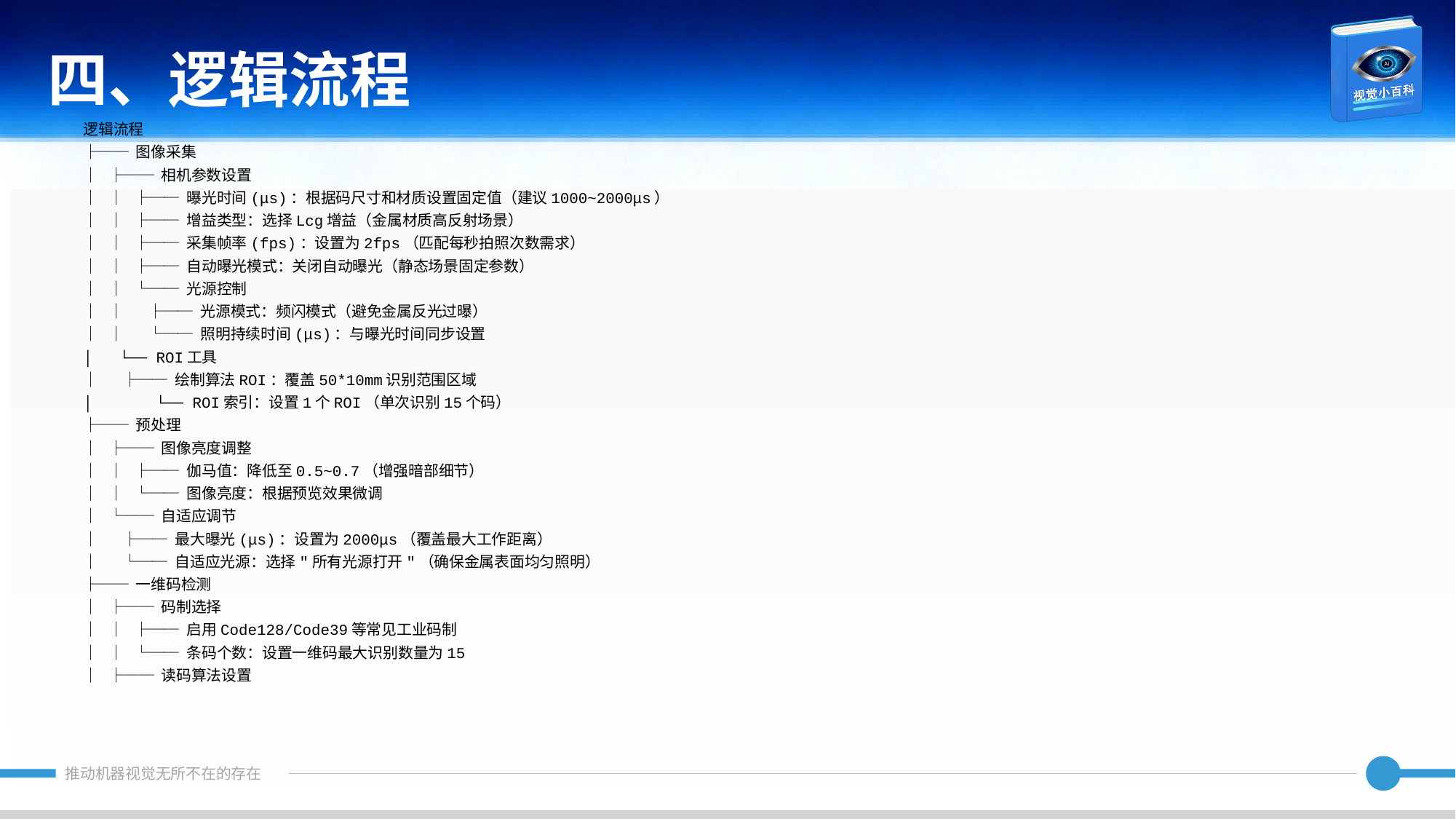

四、逻辑流程

逻辑流程
├── 图像采集
│   ├── 相机参数设置
│   │   ├── 曝光时间(μs)：根据码尺寸和材质设置固定值（建议1000~2000μs）
│   │   ├── 增益类型：选择Lcg增益（金属材质高反射场景）
│   │   ├── 采集帧率(fps)：设置为2fps（匹配每秒拍照次数需求）
│   │   ├── 自动曝光模式：关闭自动曝光（静态场景固定参数）
│   │   └── 光源控制
│   │       ├── 光源模式：频闪模式（避免金属反光过曝）
│   │       └── 照明持续时间(μs)：与曝光时间同步设置
│   └── ROI工具
│       ├── 绘制算法ROI：覆盖50*10mm识别范围区域
│       └── ROI索引：设置1个ROI（单次识别15个码）
├── 预处理
│   ├── 图像亮度调整
│   │   ├── 伽马值：降低至0.5~0.7（增强暗部细节）
│   │   └── 图像亮度：根据预览效果微调
│   └── 自适应调节
│       ├── 最大曝光(μs)：设置为2000μs（覆盖最大工作距离）
│       └── 自适应光源：选择"所有光源打开"（确保金属表面均匀照明）
├── 一维码检测
│   ├── 码制选择
│   │   ├── 启用Code128/Code39等常见工业码制
│   │   └── 条码个数：设置一维码最大识别数量为15
│   ├── 读码算法设置
8